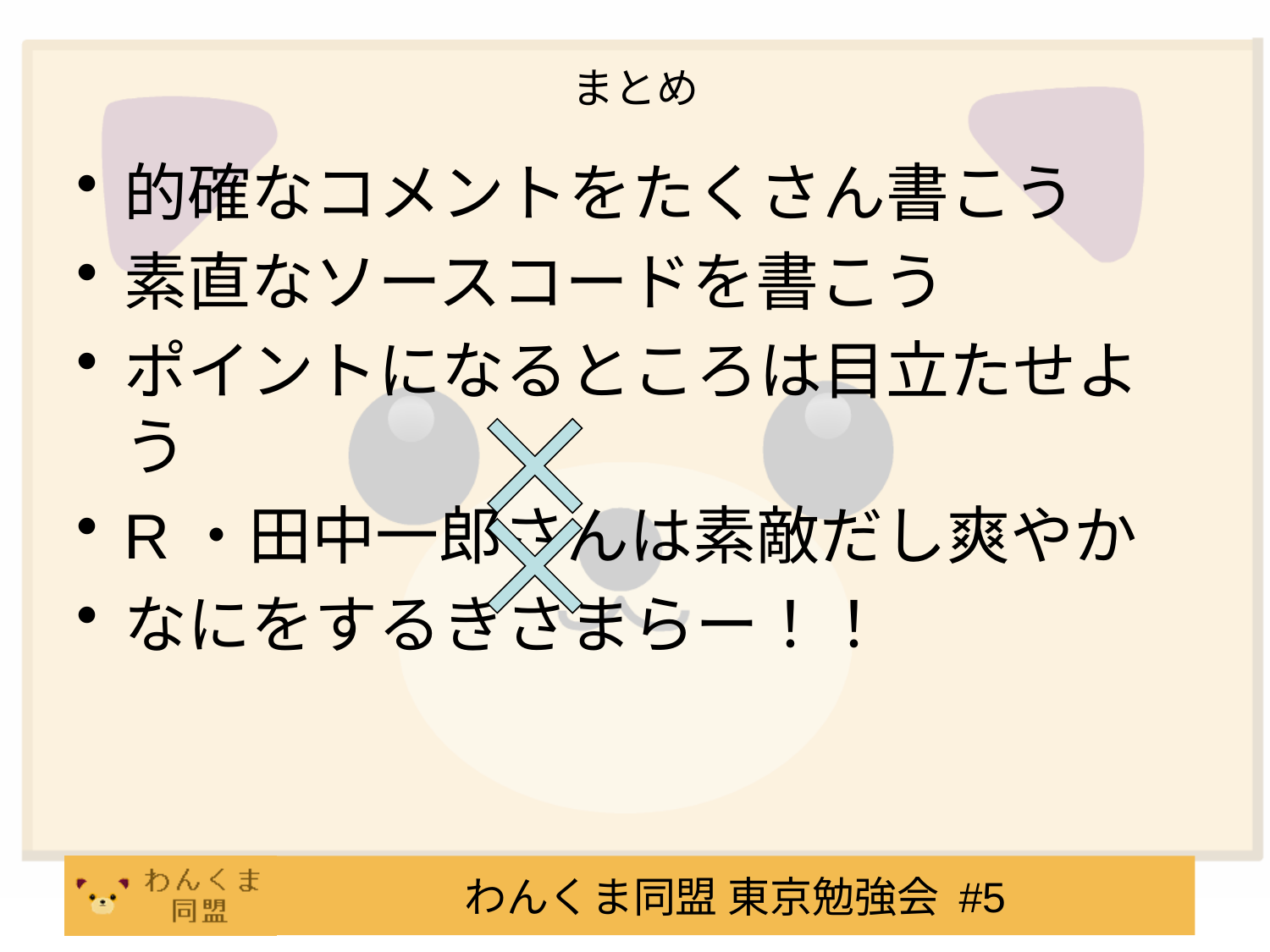

# まとめ
的確なコメントをたくさん書こう
素直なソースコードを書こう
ポイントになるところは目立たせよう
R・田中一郎さんは素敵だし爽やか
なにをするきさまらー！！